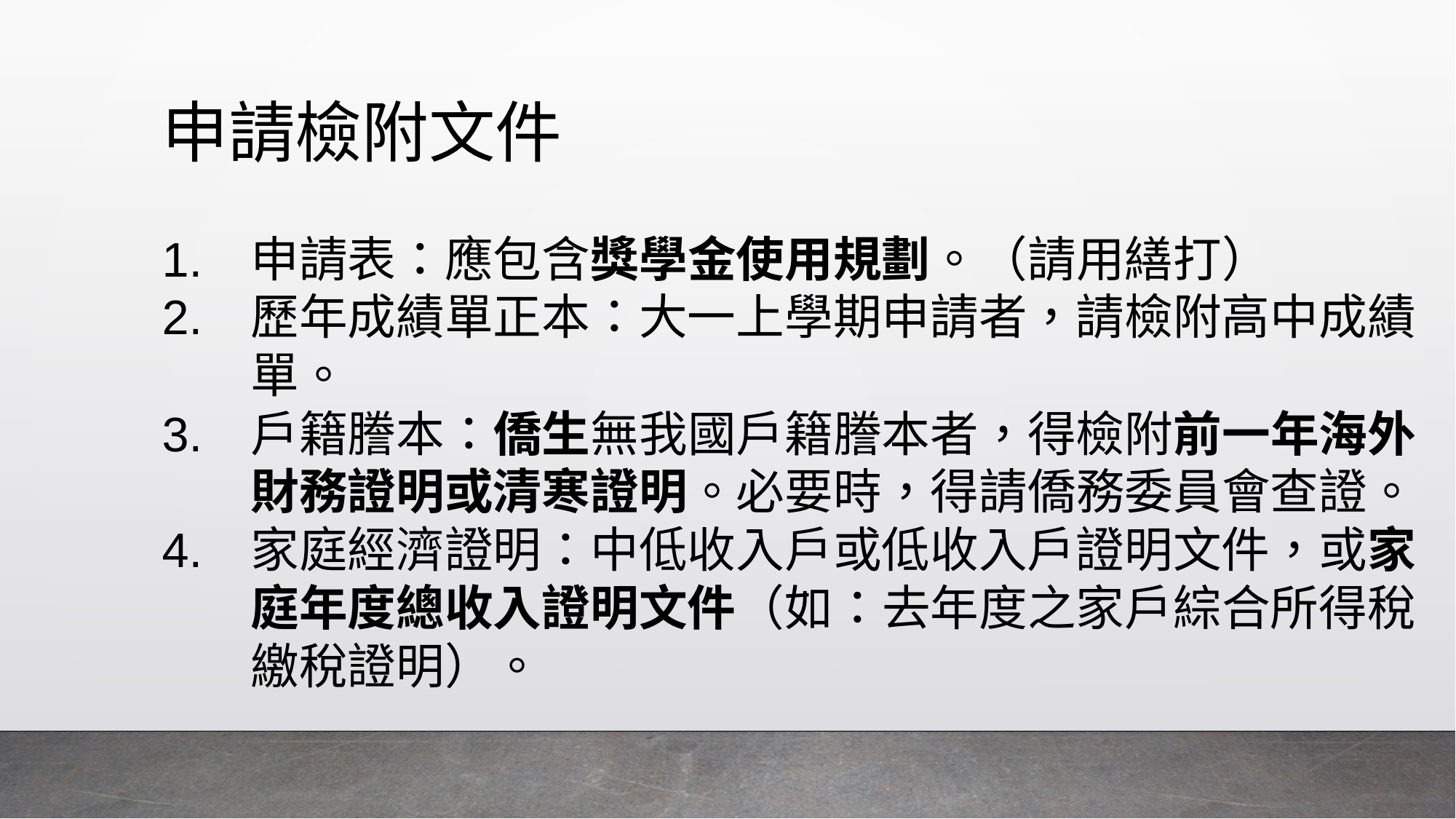

申請檢附文件
申請表：應包含獎學金使用規劃。（請用繕打）
歷年成績單正本：大一上學期申請者，請檢附高中成績單。
戶籍謄本：僑生無我國戶籍謄本者，得檢附前一年海外財務證明或清寒證明。必要時，得請僑務委員會查證。
家庭經濟證明：中低收入戶或低收入戶證明文件，或家庭年度總收入證明文件（如：去年度之家戶綜合所得稅 繳稅證明）。